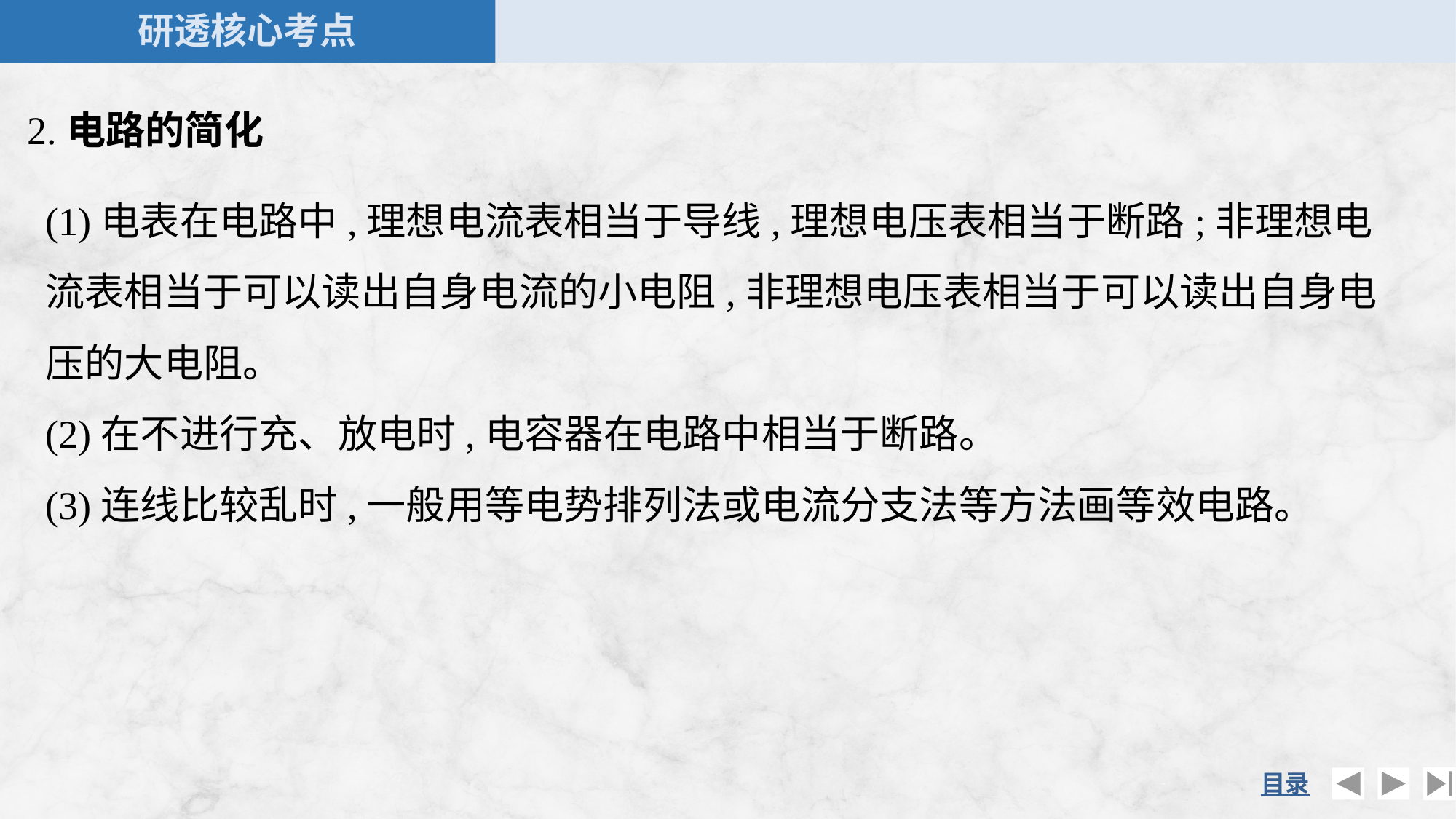

2.电路的简化
(1)电表在电路中,理想电流表相当于导线,理想电压表相当于断路;非理想电流表相当于可以读出自身电流的小电阻,非理想电压表相当于可以读出自身电压的大电阻。
(2)在不进行充、放电时,电容器在电路中相当于断路。
(3)连线比较乱时,一般用等电势排列法或电流分支法等方法画等效电路。